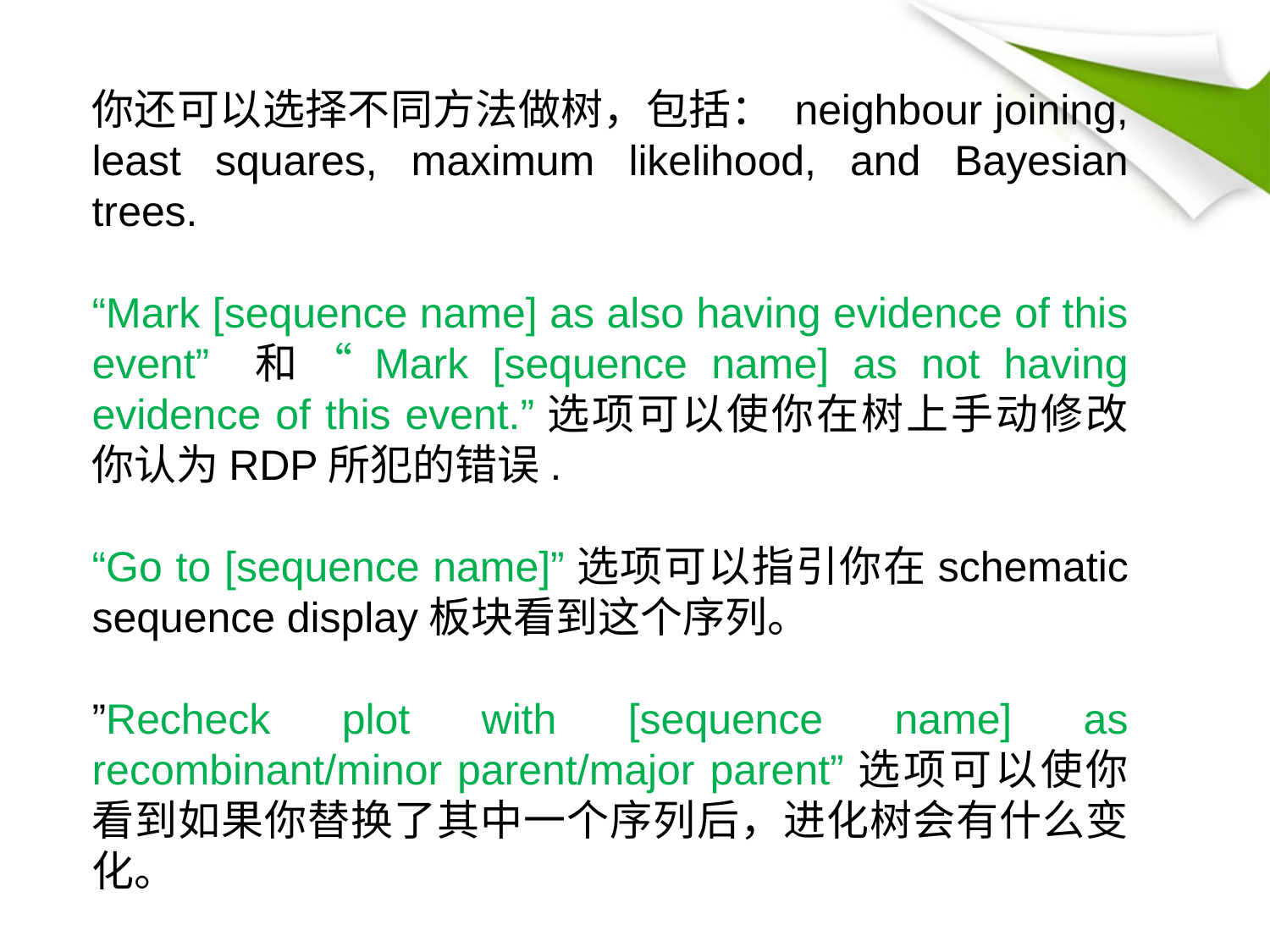

你还可以选择不同方法做树，包括： neighbour joining, least squares, maximum likelihood, and Bayesian trees.

“Mark [sequence name] as also having evidence of this event” 和“Mark [sequence name] as not having evidence of this event.”选项可以使你在树上手动修改你认为RDP所犯的错误.

“Go to [sequence name]”选项可以指引你在schematic sequence display板块看到这个序列。

”Recheck plot with [sequence name] as recombinant/minor parent/major parent”选项可以使你看到如果你替换了其中一个序列后，进化树会有什么变化。